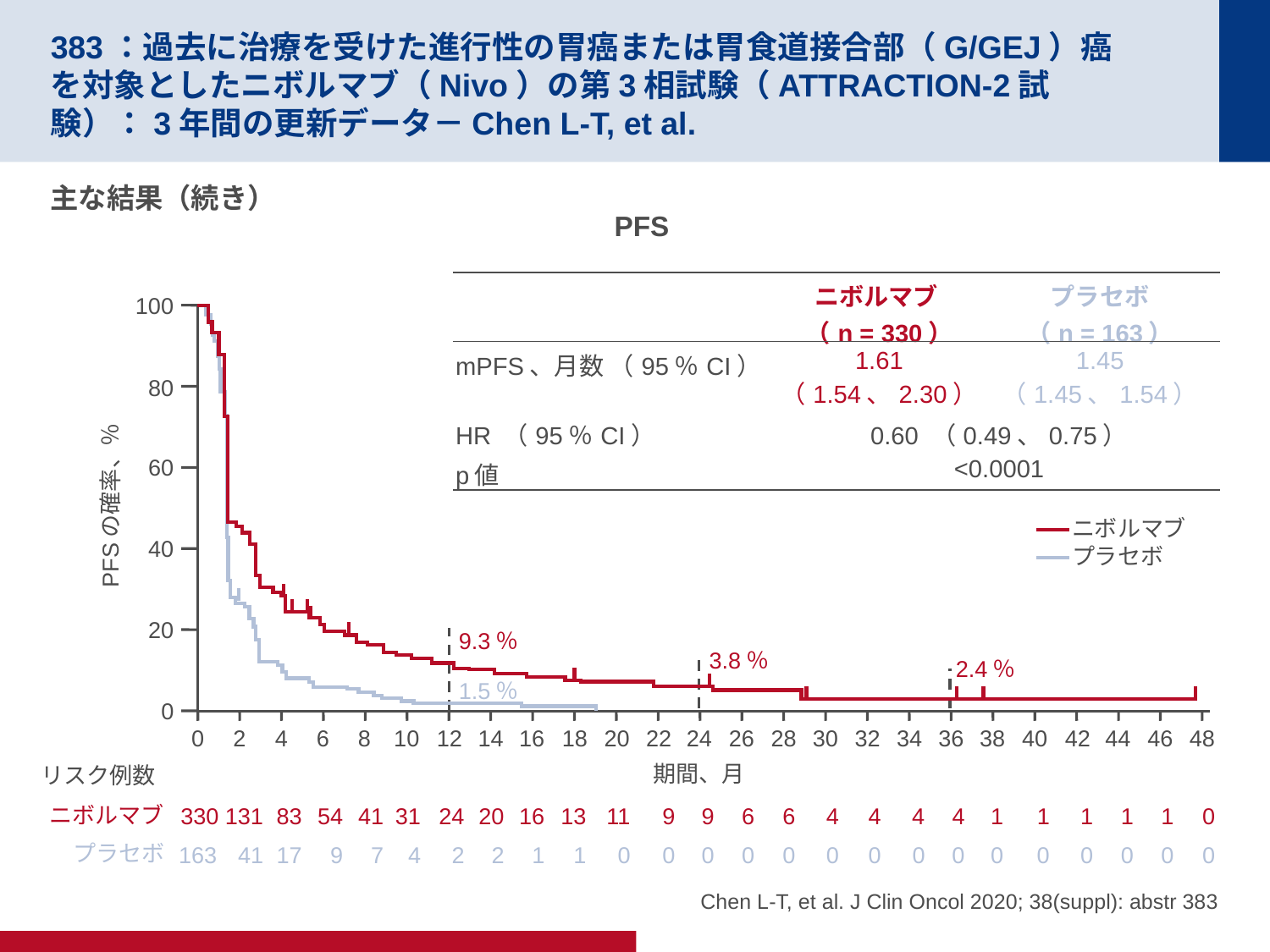

# 383：過去に治療を受けた進行性の胃癌または胃食道接合部（G/GEJ）癌を対象としたニボルマブ（Nivo）の第3相試験（ATTRACTION-2試験）：3年間の更新データ－Chen L-T, et al.
主な結果（続き）

PFS
|  | ニボルマブ （n = 330） | プラセボ （n = 163） |
| --- | --- | --- |
| mPFS、月数 （95％CI） | 1.61 （1.54、2.30） | 1.45 （1.45、1.54） |
| HR （95％CI） | 0.60 （0.49、0.75） |  |
| p値 | <0.0001 |  |
100

80

60

PFSの確率、％
ニボルマブ
プラセボ
40

20
9.3％

3.8％
2.4％
1.5％
0

0
2
4
6
8
10
12
14
16
18
20
22
24
26
28
30
32
34
36
38
40
42
44
46
48
期間、月
リスク例数
ニボルマブ
330
131
83
54
41
31
24
20
16
13
11
9
9
6
6
4
4
4
4
1
1
1
1
1
0
プラセボ
163
41
17
9
7
4
2
2
1
1
0
0
0
0
0
0
0
0
0
0
0
0
0
0
0
Chen L-T, et al. J Clin Oncol 2020; 38(suppl): abstr 383